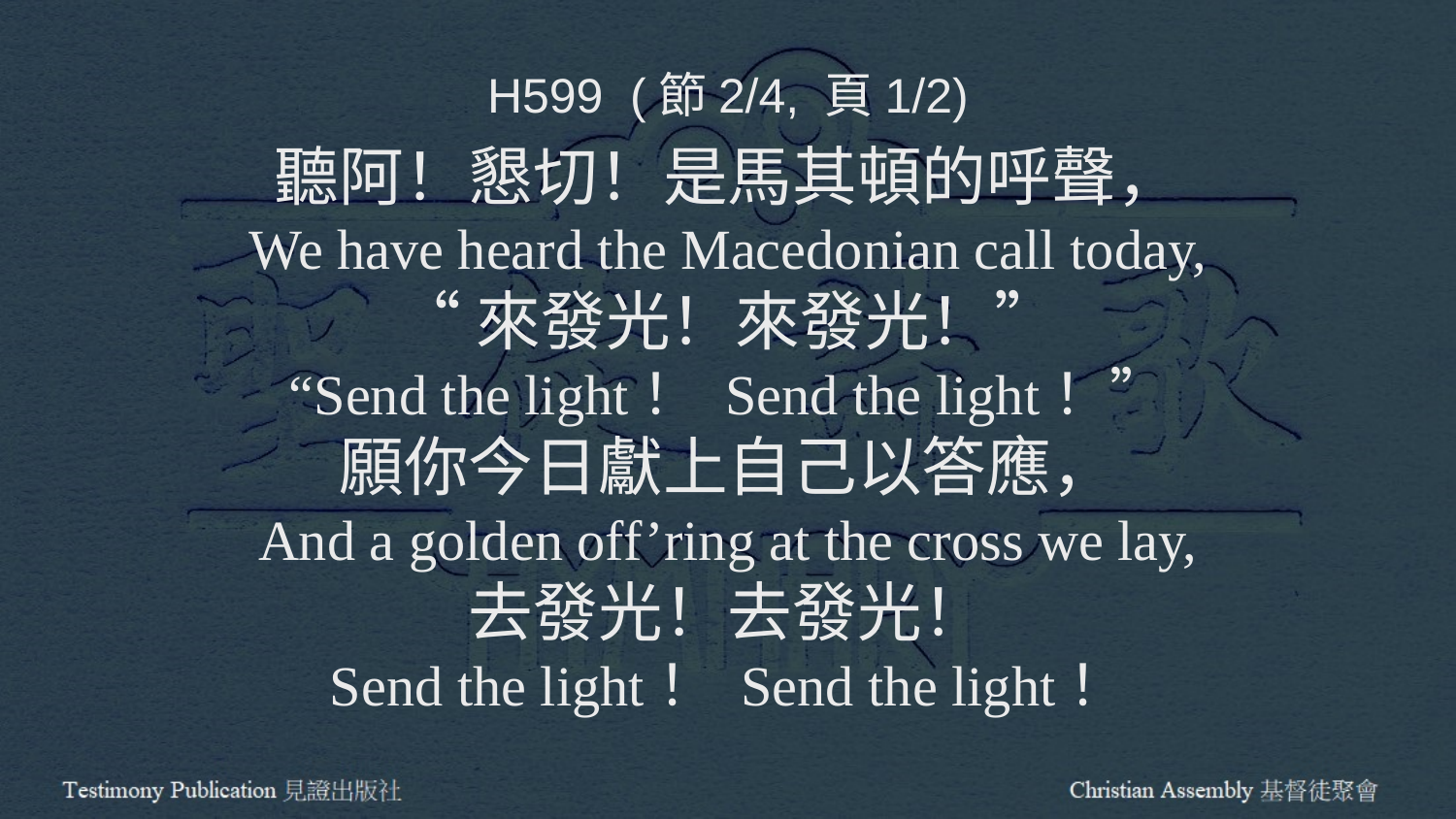

H599  (節2/4, 頁1/2)
聽阿！懇切！是馬其頓的呼聲，
We have heard the Macedonian call today,
“來發光！來發光！”
“Send the light！ Send the light！”
願你今日獻上自己以答應，
And a golden off’ring at the cross we lay,
去發光！去發光！
Send the light！ Send the light！